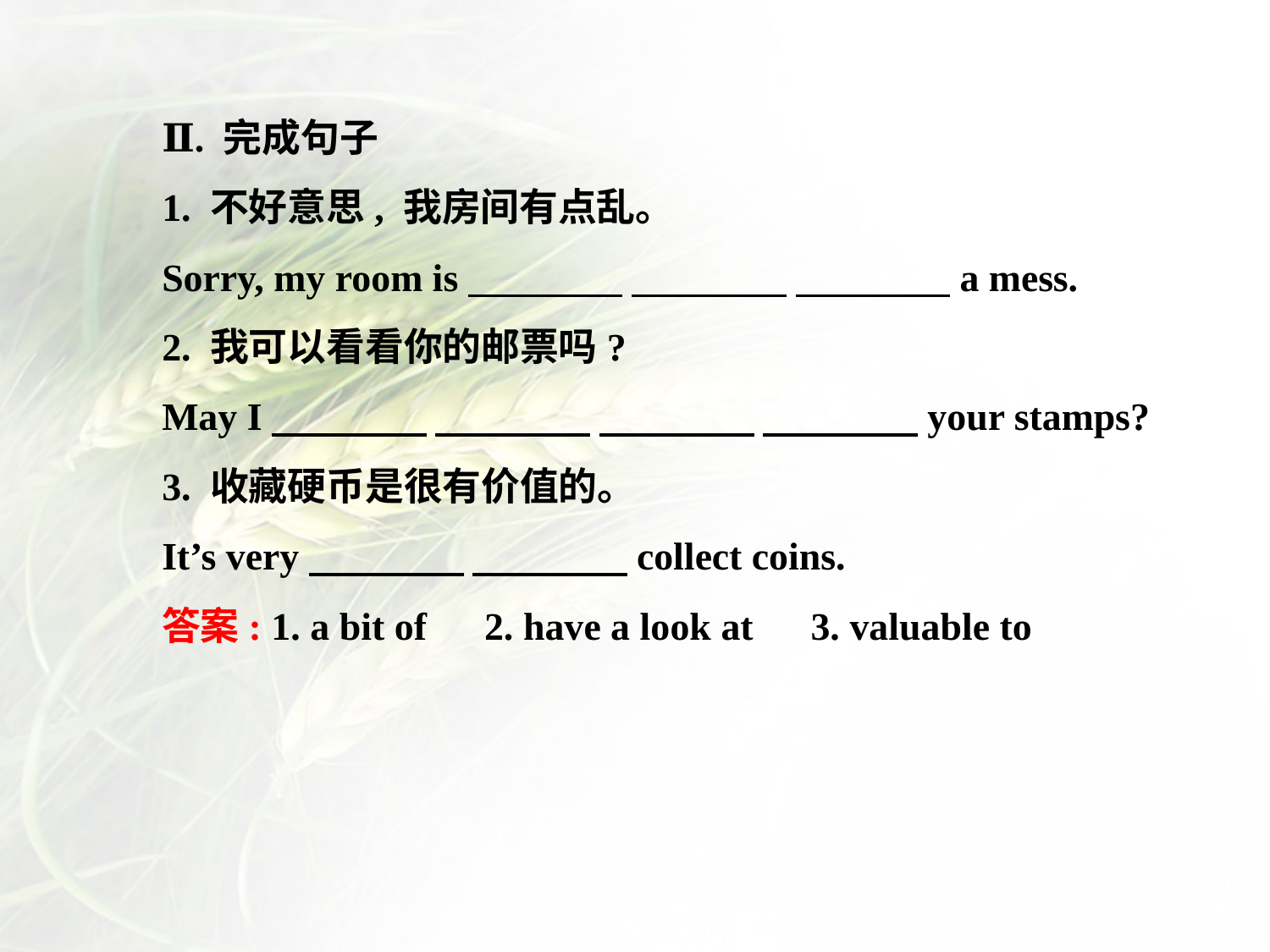

Ⅱ. 完成句子
1. 不好意思, 我房间有点乱。
Sorry, my room is　　　　 　　　　 　　　　a mess.
2. 我可以看看你的邮票吗?
May I　　　　 　　　　 　　　　 　　　　your stamps?
3. 收藏硬币是很有价值的。
It’s very　　　　 　　　　collect coins.
答案: 1. a bit of　2. have a look at　3. valuable to